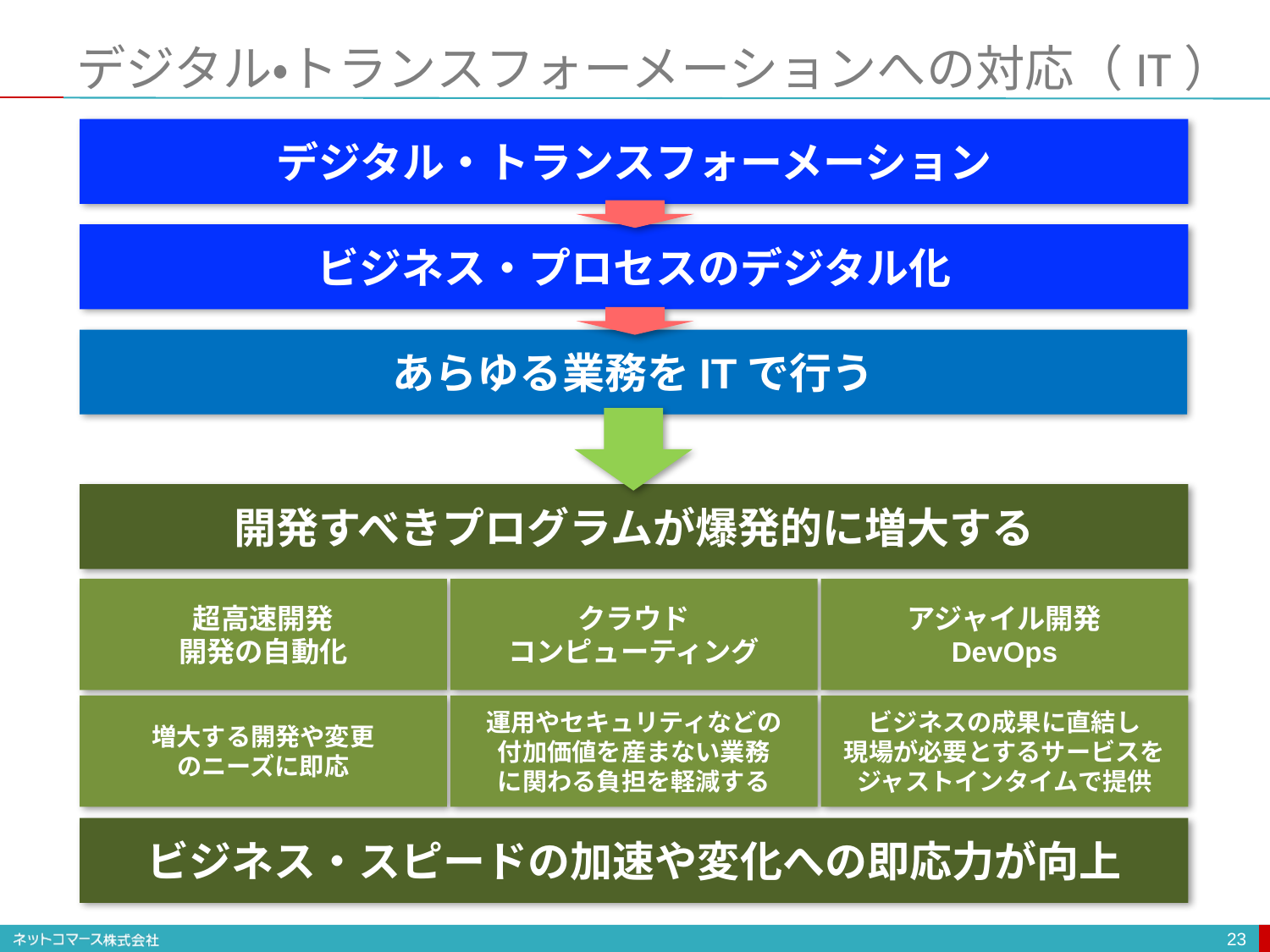

# デジタル・トランスフォーメーションへの対応（IT）
デジタル・トランスフォーメーション

ビジネス・プロセスのデジタル化

あらゆる業務をITで行う

開発すべきプログラムが爆発的に増大する
超高速開発
開発の自動化
クラウド
コンピューティング
アジャイル開発
DevOps
増大する開発や変更
のニーズに即応
運用やセキュリティなどの
付加価値を産まない業務
に関わる負担を軽減する
ビジネスの成果に直結し
現場が必要とするサービスを
ジャストインタイムで提供
ビジネス・スピードの加速や変化への即応力が向上
23